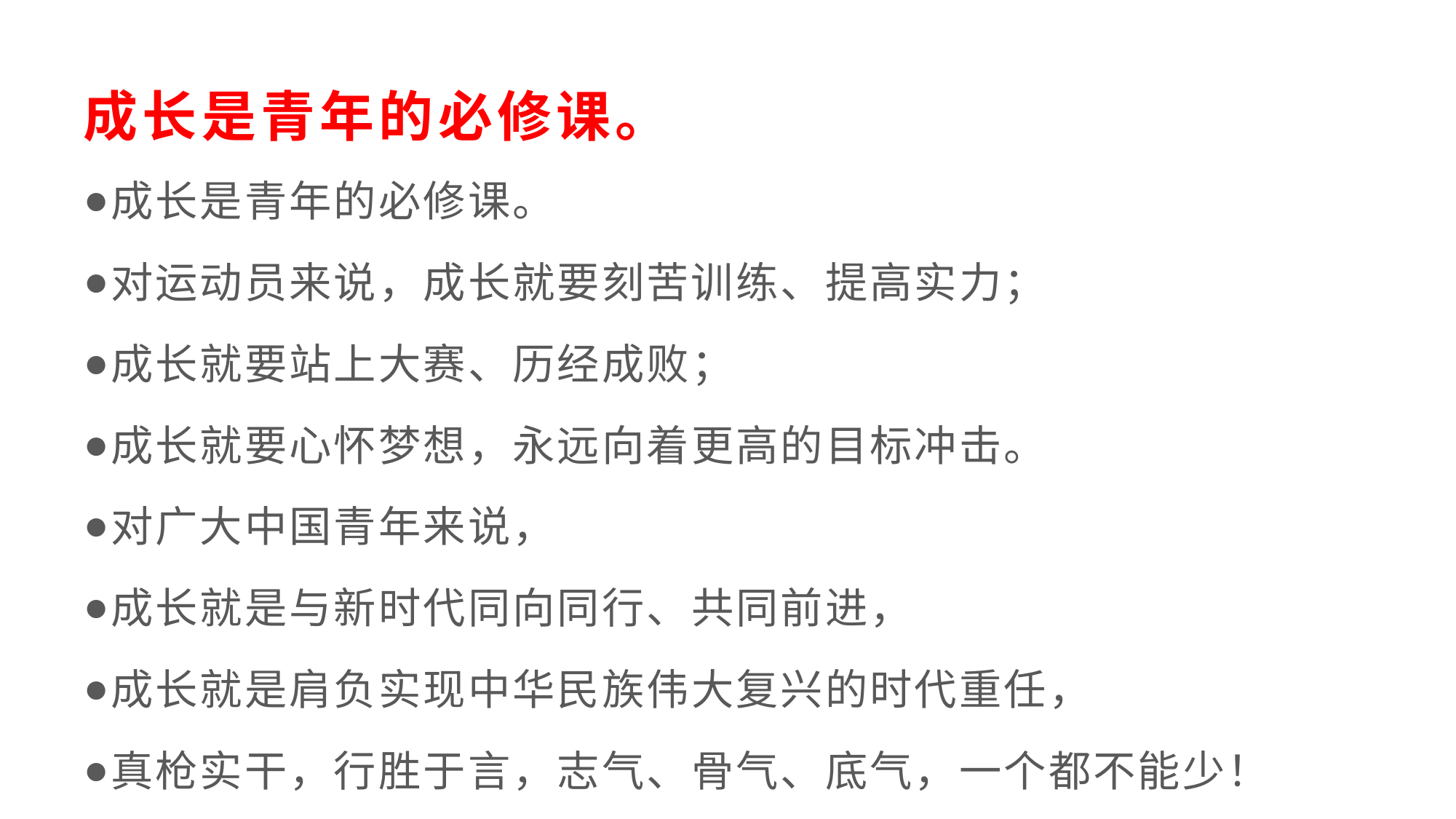

# 成长是青年的必修课。
成长是青年的必修课。
对运动员来说，成长就要刻苦训练、提高实力；
成长就要站上大赛、历经成败；
成长就要心怀梦想，永远向着更高的目标冲击。
对广大中国青年来说，
成长就是与新时代同向同行、共同前进，
成长就是肩负实现中华民族伟大复兴的时代重任，
真枪实干，行胜于言，志气、骨气、底气，一个都不能少！